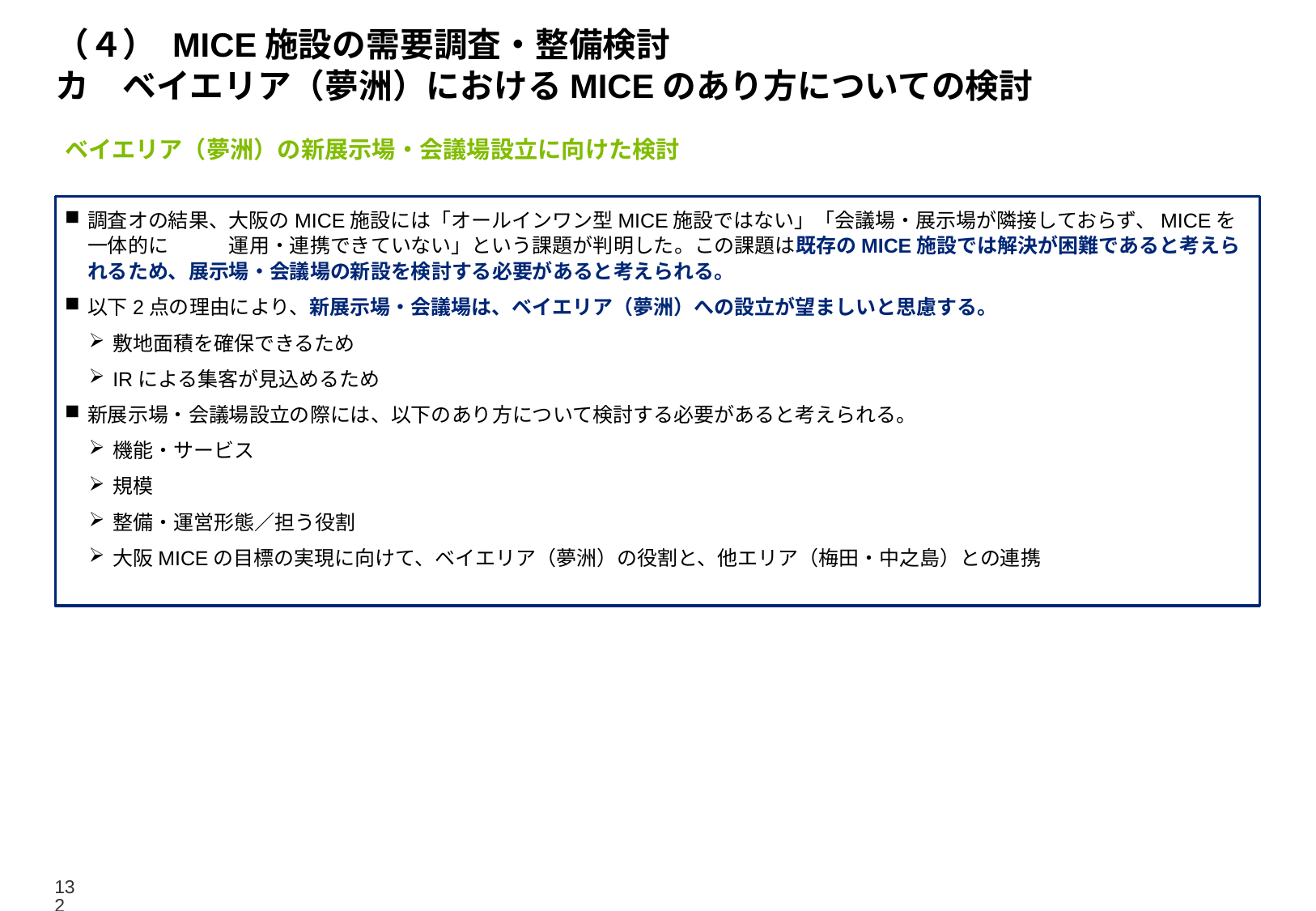

# （４） MICE施設の需要調査・整備検討 カ　ベイエリア（夢洲）におけるMICEのあり方についての検討
ベイエリア（夢洲）の新展示場・会議場設立に向けた検討
調査オの結果、大阪のMICE施設には「オールインワン型MICE施設ではない」「会議場・展示場が隣接しておらず、MICEを一体的に　　　運用・連携できていない」という課題が判明した。この課題は既存のMICE施設では解決が困難であると考えられるため、展示場・会議場の新設を検討する必要があると考えられる。
以下2点の理由により、新展示場・会議場は、ベイエリア（夢洲）への設立が望ましいと思慮する。
敷地面積を確保できるため
IRによる集客が見込めるため
新展示場・会議場設立の際には、以下のあり方について検討する必要があると考えられる。
機能・サービス
規模
整備・運営形態／担う役割
大阪MICEの目標の実現に向けて、ベイエリア（夢洲）の役割と、他エリア（梅田・中之島）との連携
132